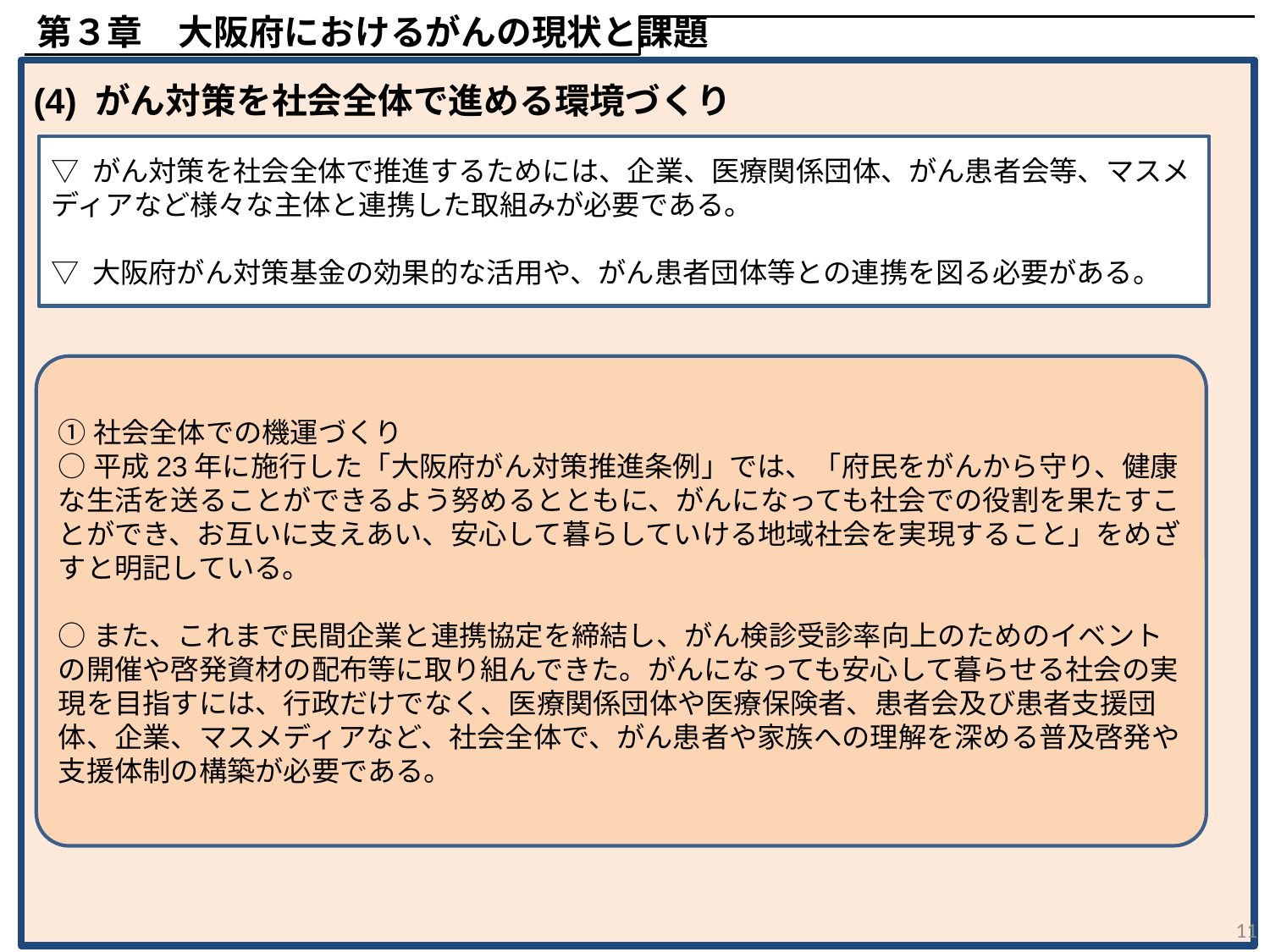

第３章　大阪府におけるがんの現状と課題

(4) がん対策を社会全体で進める環境づくり

▽ がん対策を社会全体で推進するためには、企業、医療関係団体、がん患者会等、マスメディアなど様々な主体と連携した取組みが必要である。

▽ 大阪府がん対策基金の効果的な活用や、がん患者団体等との連携を図る必要がある。
①社会全体での機運づくり
○平成23年に施行した「大阪府がん対策推進条例」では、「府民をがんから守り、健康な生活を送ることができるよう努めるとともに、がんになっても社会での役割を果たすことができ、お互いに支えあい、安心して暮らしていける地域社会を実現すること」をめざすと明記している。

○また、これまで民間企業と連携協定を締結し、がん検診受診率向上のためのイベントの開催や啓発資材の配布等に取り組んできた。がんになっても安心して暮らせる社会の実現を目指すには、行政だけでなく、医療関係団体や医療保険者、患者会及び患者支援団体、企業、マスメディアなど、社会全体で、がん患者や家族への理解を深める普及啓発や支援体制の構築が必要である。
11